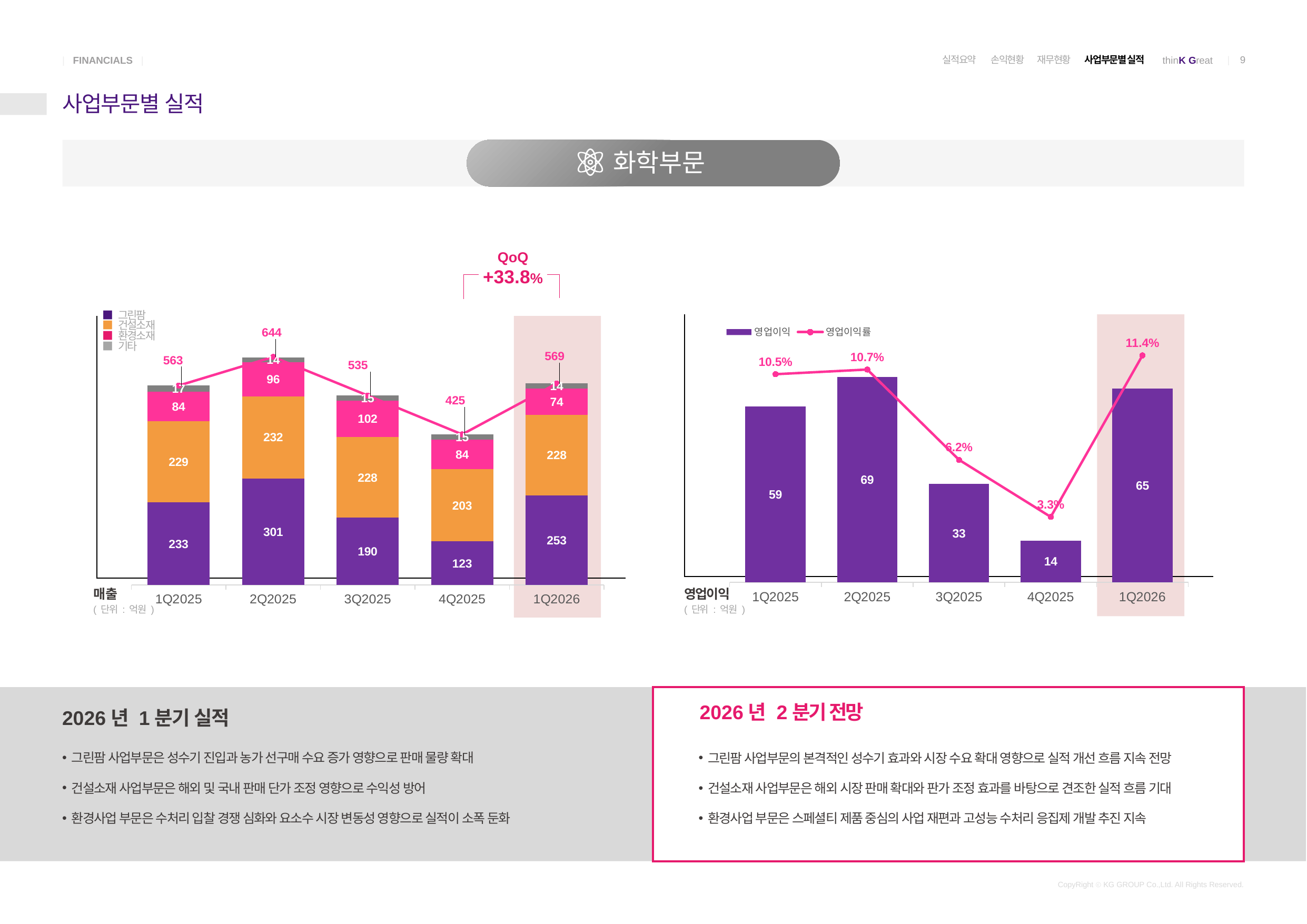

실적요약          손익현황          재무현황          사업부문별 실적
# 사업부문별 실적

화학부문

QoQ
+33.8%

■	그린팜
■	건설소재
■	환경소재
■	기타

### Chart

| Category | 영업이익 | 영업이익률 |
|---|---|---|
| 1Q2025 | 59.0 | 0.10479573712255773 |
| 2Q2025 | 69.0 | 0.10714285714285714 |
| 3Q2025 | 33.0 | 0.0616822429906542 |
| 4Q2025 | 14.0 | 0.03292058383439156 |
| 1Q2026 | 65.0 | 0.11424982631106441 |

### Chart

| Category | 그린팜 | 소재환경 | 환경소재 | 기타 | 매출액(총계) |
|---|---|---|---|---|---|
| 1Q2025 | 233.0 | 229.0 | 84.0 | 17.0 | 563.0 |
| 2Q2025 | 301.0 | 232.0 | 96.0 | 14.0 | 644.0 |
| 3Q2025 | 190.0 | 228.0 | 102.0 | 15.0 | 535.0 |
| 4Q2025 | 123.03872356 | 203.49136431 | 84.09572256 | 14.64003754 | 425.26584797 |
| 1Q2026 | 252.54104498 | 227.80017986 | 74.11277247 | 14.47465754 | 568.9286548499999 |
000
매출
( 단위 : 억원 )
영업이익
( 단위 : 억원 )

2026년 2분기 전망
2026년 1분기 실적
그린팜 사업부문은 성수기 진입과 농가 선구매 수요 증가 영향으로 판매 물량 확대
건설소재 사업부문은 해외 및 국내 판매 단가 조정 영향으로 수익성 방어
환경사업 부문은 수처리 입찰 경쟁 심화와 요소수 시장 변동성 영향으로 실적이 소폭 둔화
그린팜 사업부문의 본격적인 성수기 효과와 시장 수요 확대 영향으로 실적 개선 흐름 지속 전망
건설소재 사업부문은 해외 시장 판매 확대와 판가 조정 효과를 바탕으로 견조한 실적 흐름 기대
환경사업 부문은 스페셜티 제품 중심의 사업 재편과 고성능 수처리 응집제 개발 추진 지속